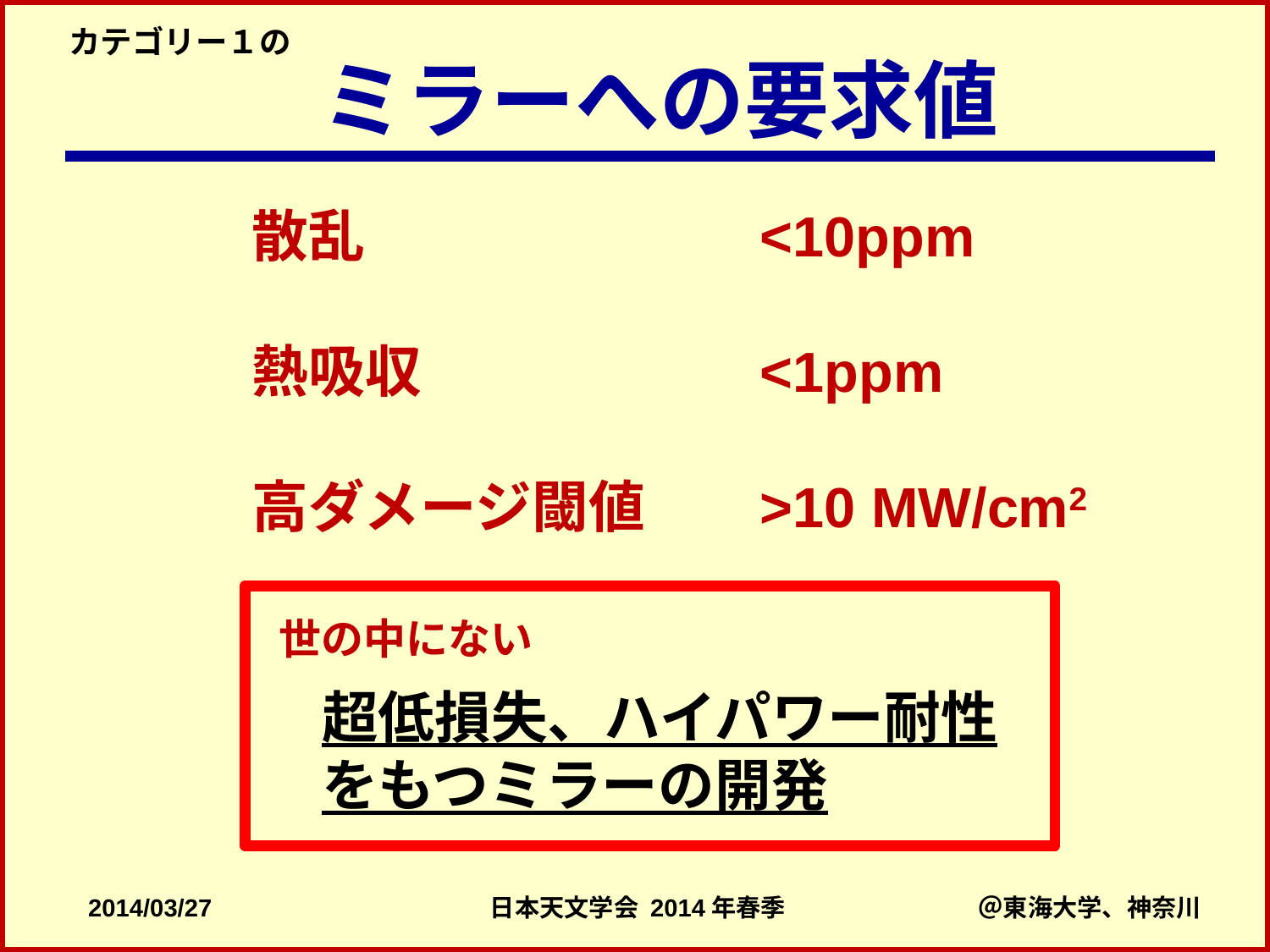

カテゴリー１の
ミラーへの要求値
散乱				<10ppm

熱吸収			<1ppm

高ダメージ閾値	>10 MW/cm2

世の中にない
超低損失、ハイパワー耐性
をもつミラーの開発
2014/03/27
日本天文学会 2014年春季
＠東海大学、神奈川